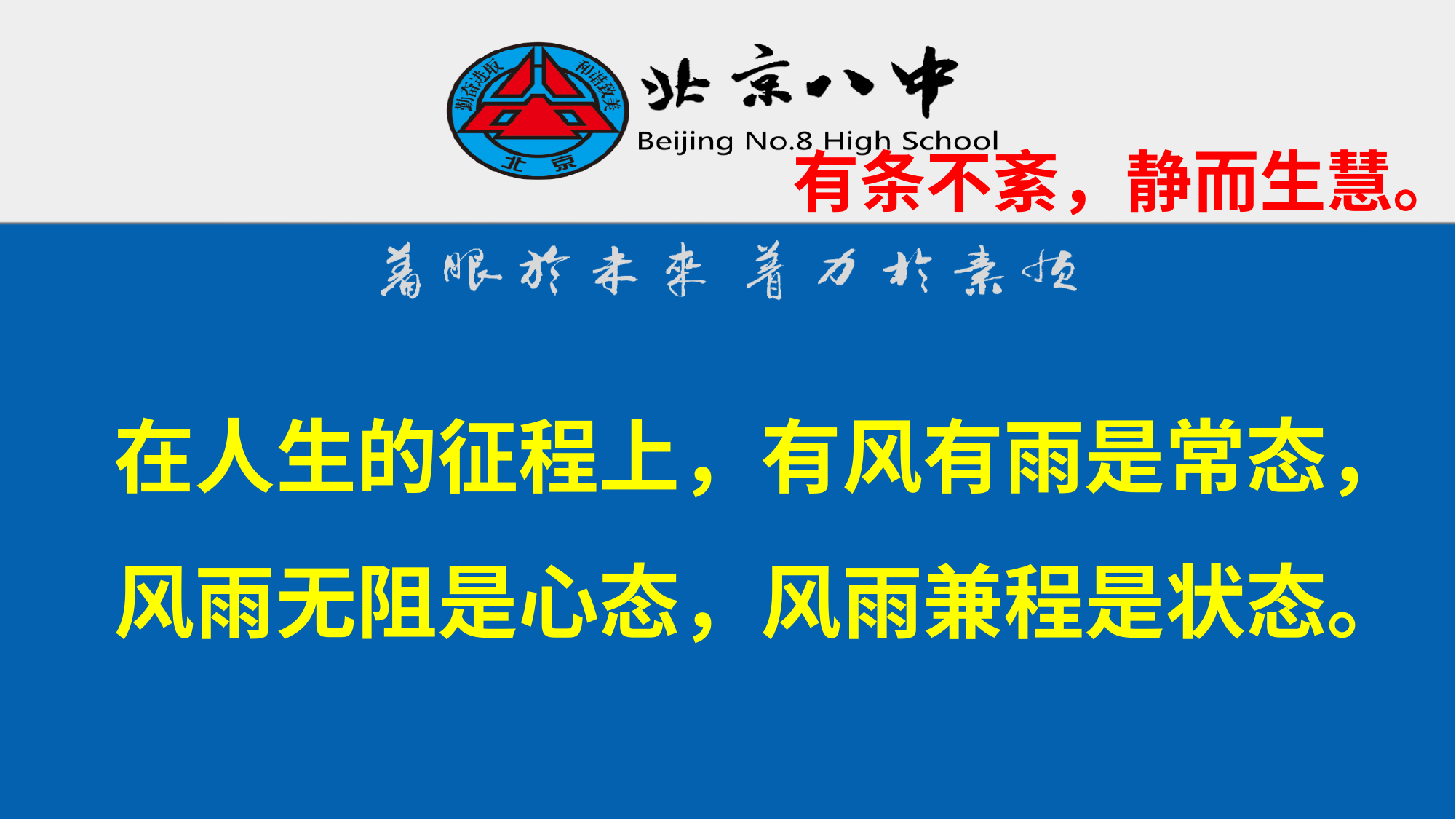

有条不紊，静而生慧。
在人生的征程上，有风有雨是常态，风雨无阻是心态，风雨兼程是状态。